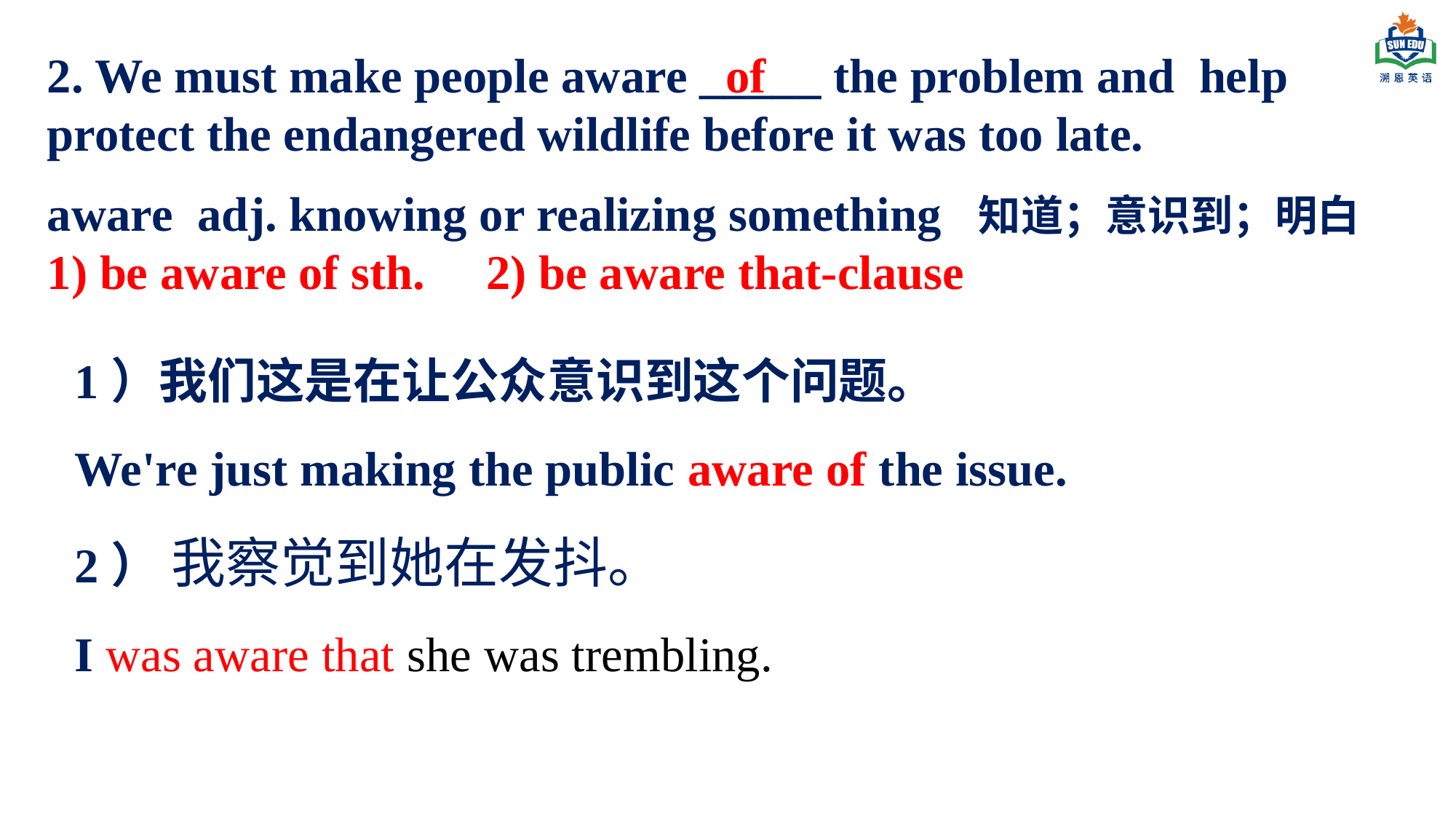

2. We must make people aware _____ the problem and  help protect the endangered wildlife before it was too late.
of
aware  adj. knowing or realizing something  知道；意识到；明白
1) be aware of sth.     2) be aware that-clause
1）我们这是在让公众意识到这个问题。
We're just making the public aware of the issue.
2） 我察觉到她在发抖。
I was aware that she was trembling.